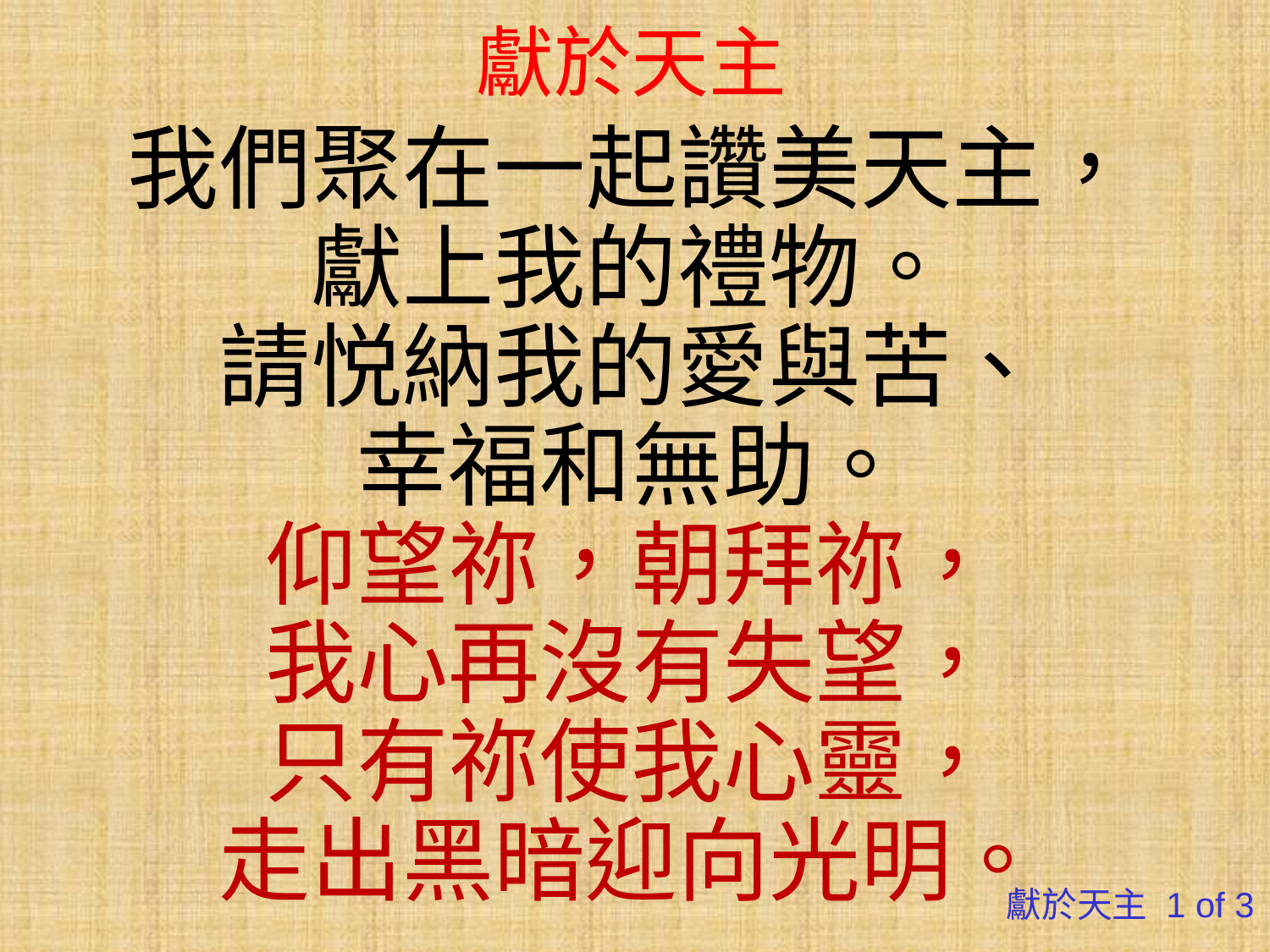

# 獻於天主
我們聚在一起讚美天主，
獻上我的禮物。
請悦納我的愛與苦、
幸福和無助。
仰望祢，朝拜祢，
我心再沒有失望，
只有祢使我心靈，
走出黑暗迎向光明。
獻於天主 1 of 3